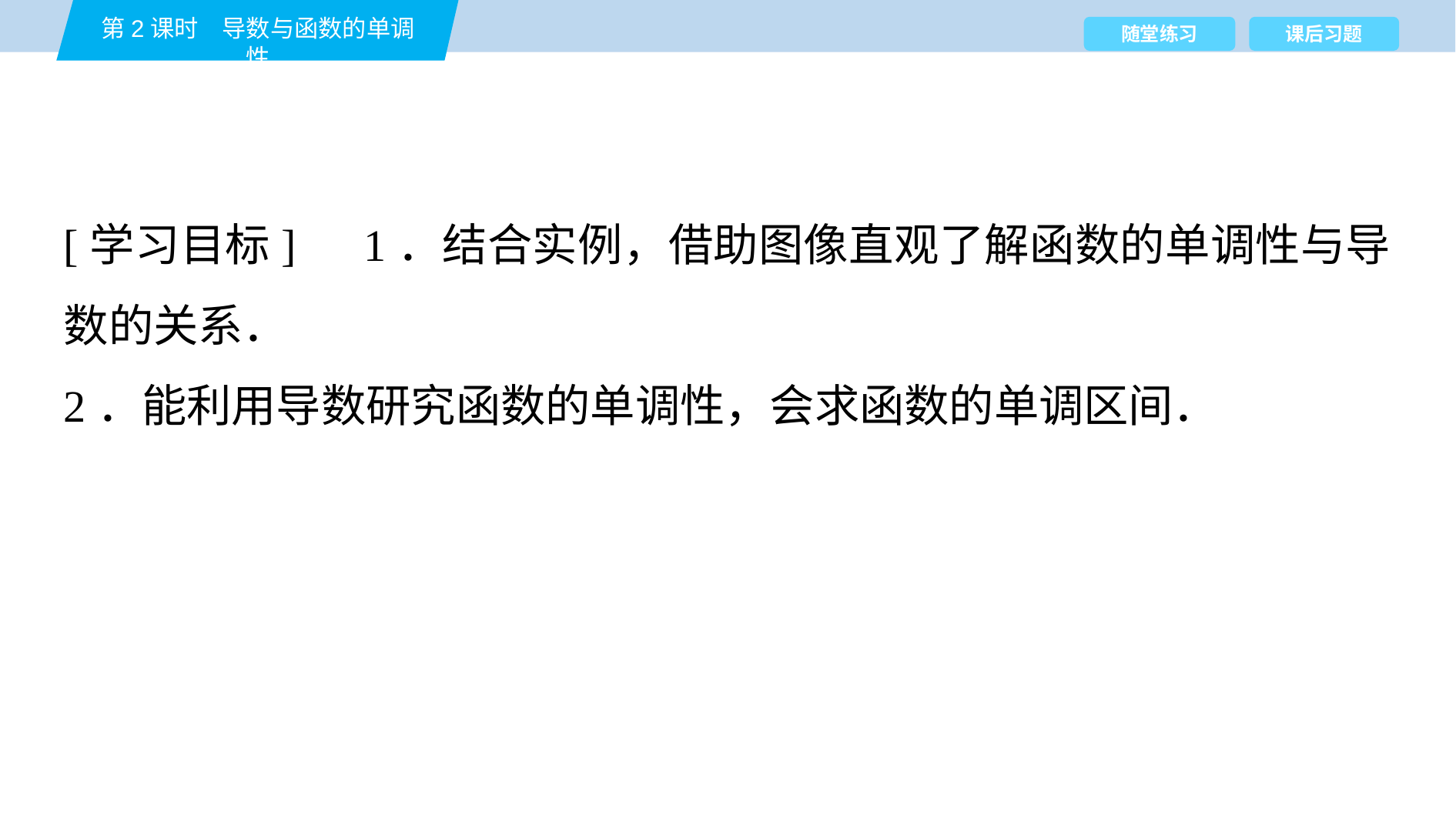

[学习目标]　1．结合实例，借助图像直观了解函数的单调性与导数的关系．
2．能利用导数研究函数的单调性，会求函数的单调区间．